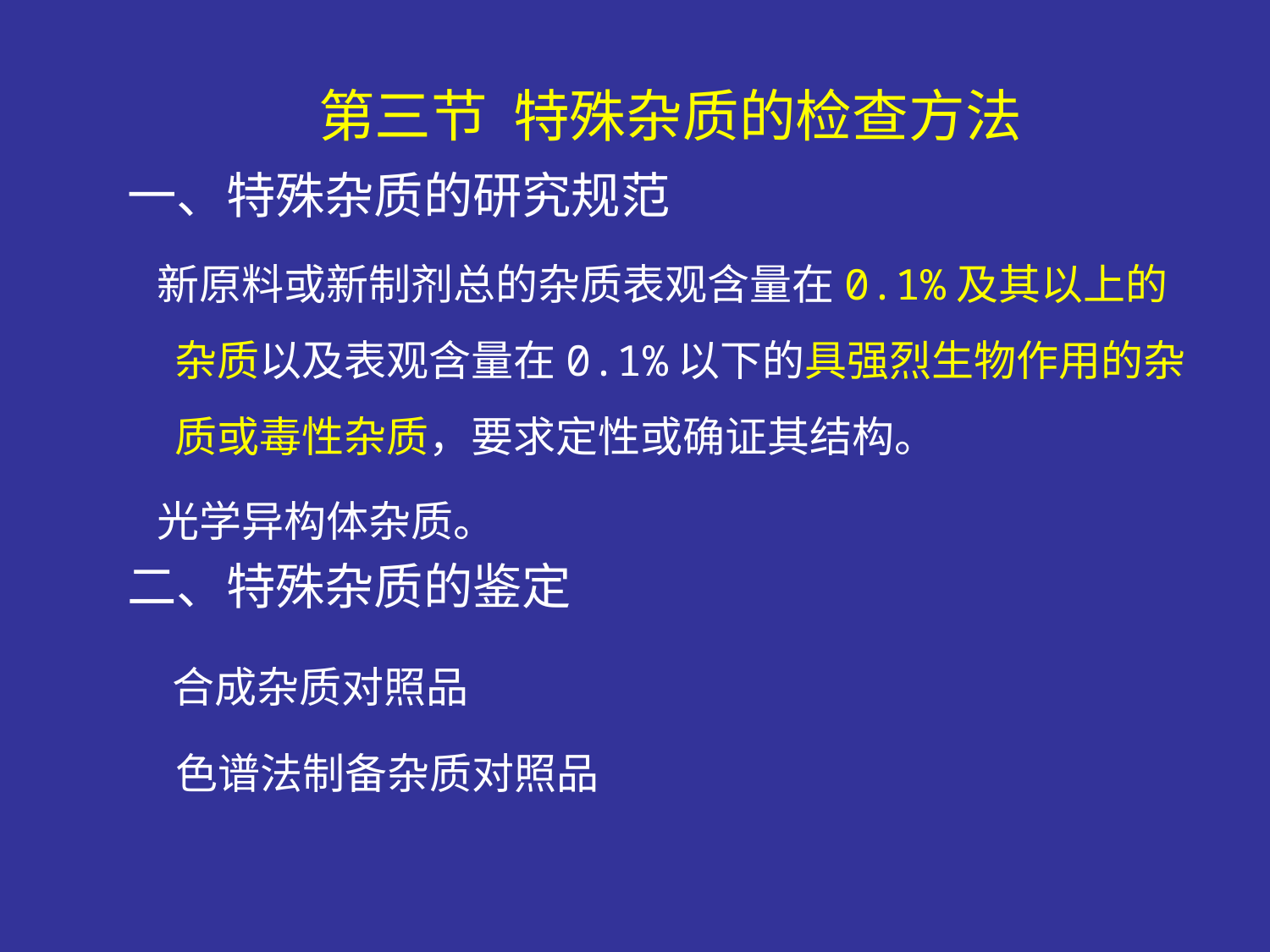

# 第三节  特殊杂质的检查方法
一、特殊杂质的研究规范
  新原料或新制剂总的杂质表观含量在0.1%及其以上的杂质以及表观含量在0.1%以下的具强烈生物作用的杂质或毒性杂质，要求定性或确证其结构。
  光学异构体杂质。
二、特殊杂质的鉴定
   合成杂质对照品
    色谱法制备杂质对照品